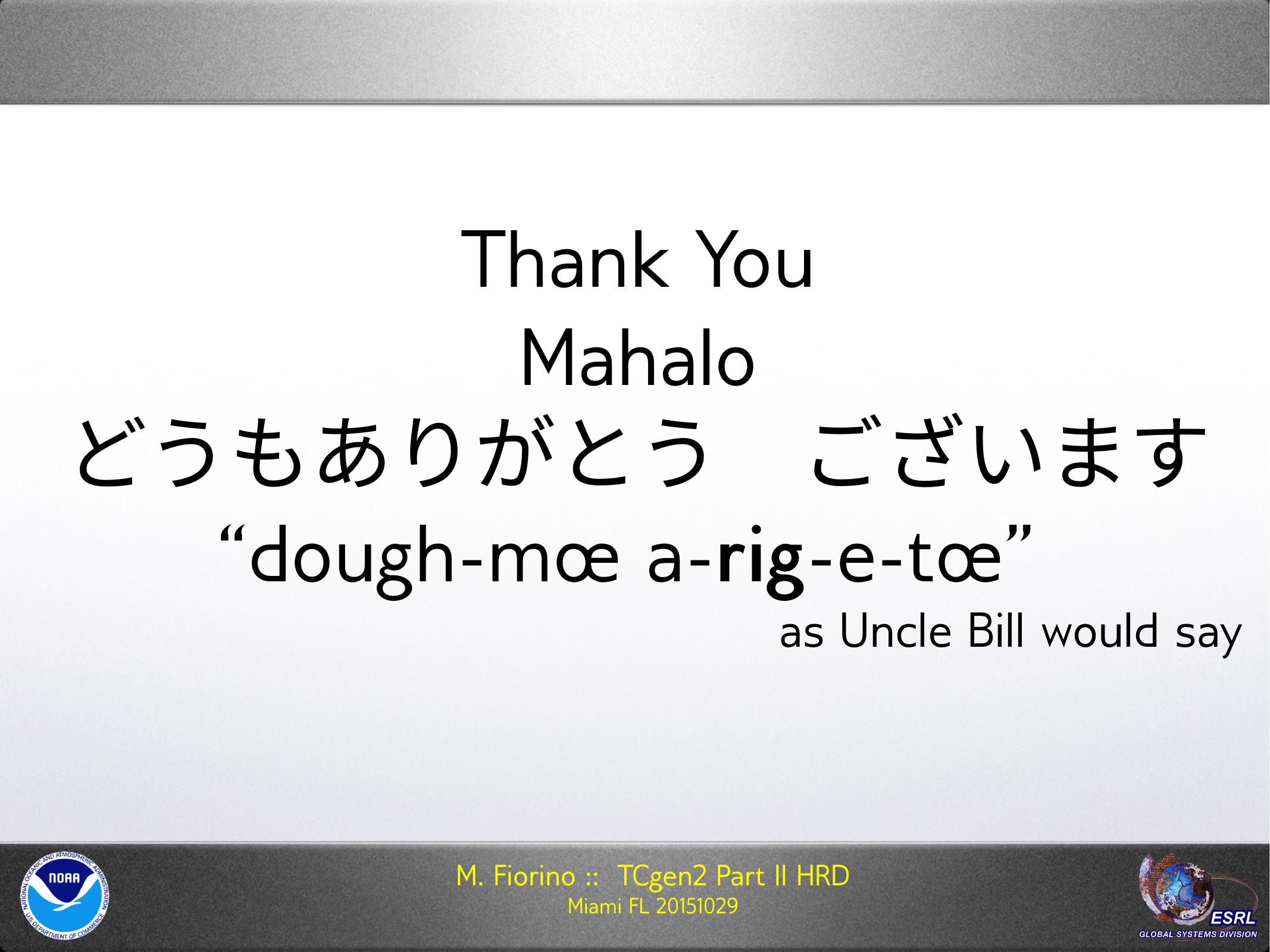

Thank You
Mahalo
どうもありがとう　ございます
“dough-moe a-rig-e-toe”
as Uncle Bill would say